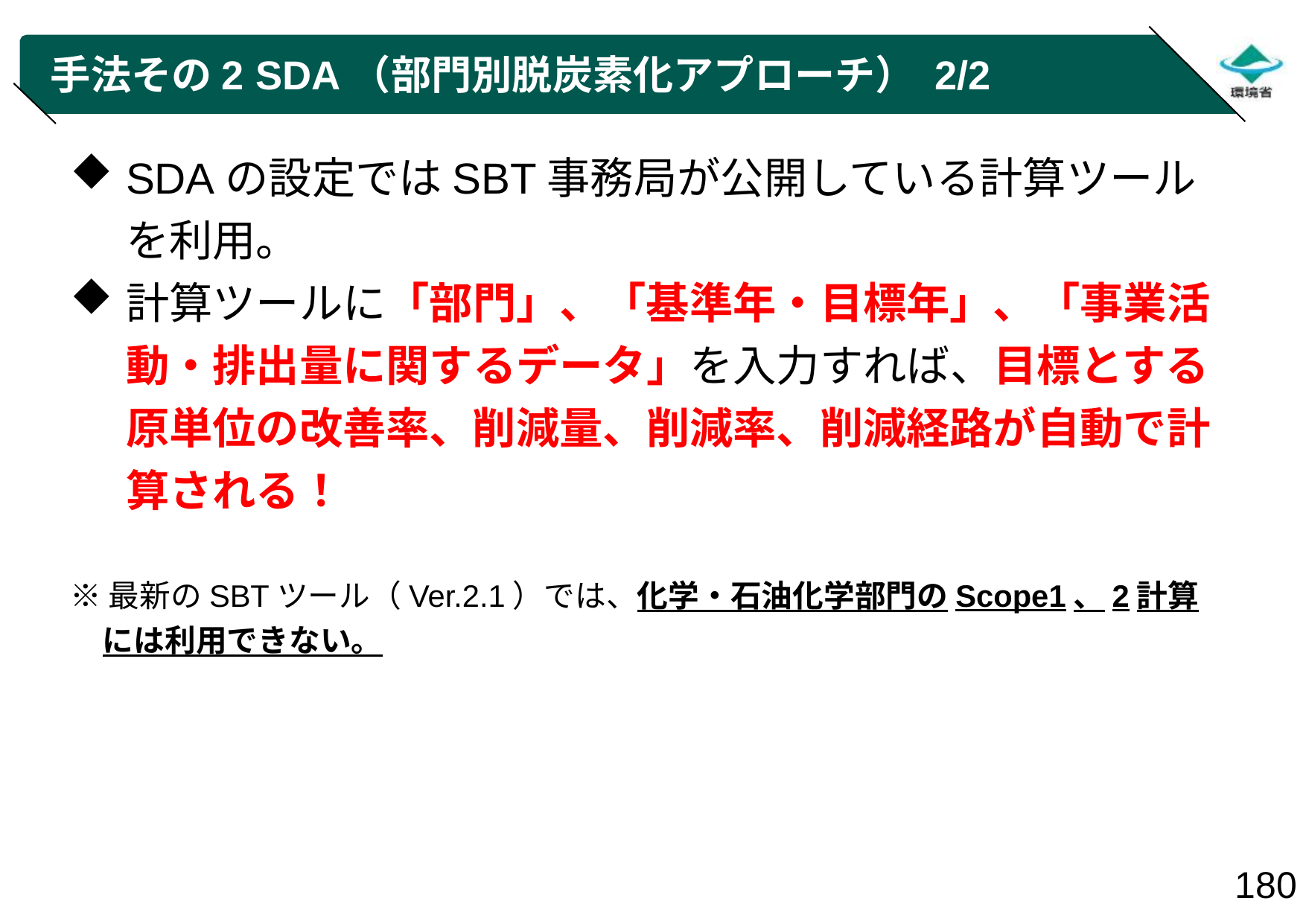

# 手法その2 SDA（部門別脱炭素化アプローチ） 2/2
SDAの設定ではSBT事務局が公開している計算ツールを利用。
計算ツールに「部門」、「基準年・目標年」、「事業活動・排出量に関するデータ」を入力すれば、目標とする原単位の改善率、削減量、削減率、削減経路が自動で計算される！

※最新のSBTツール（Ver.2.1）では、化学・石油化学部門のScope1、2計算には利用できない。